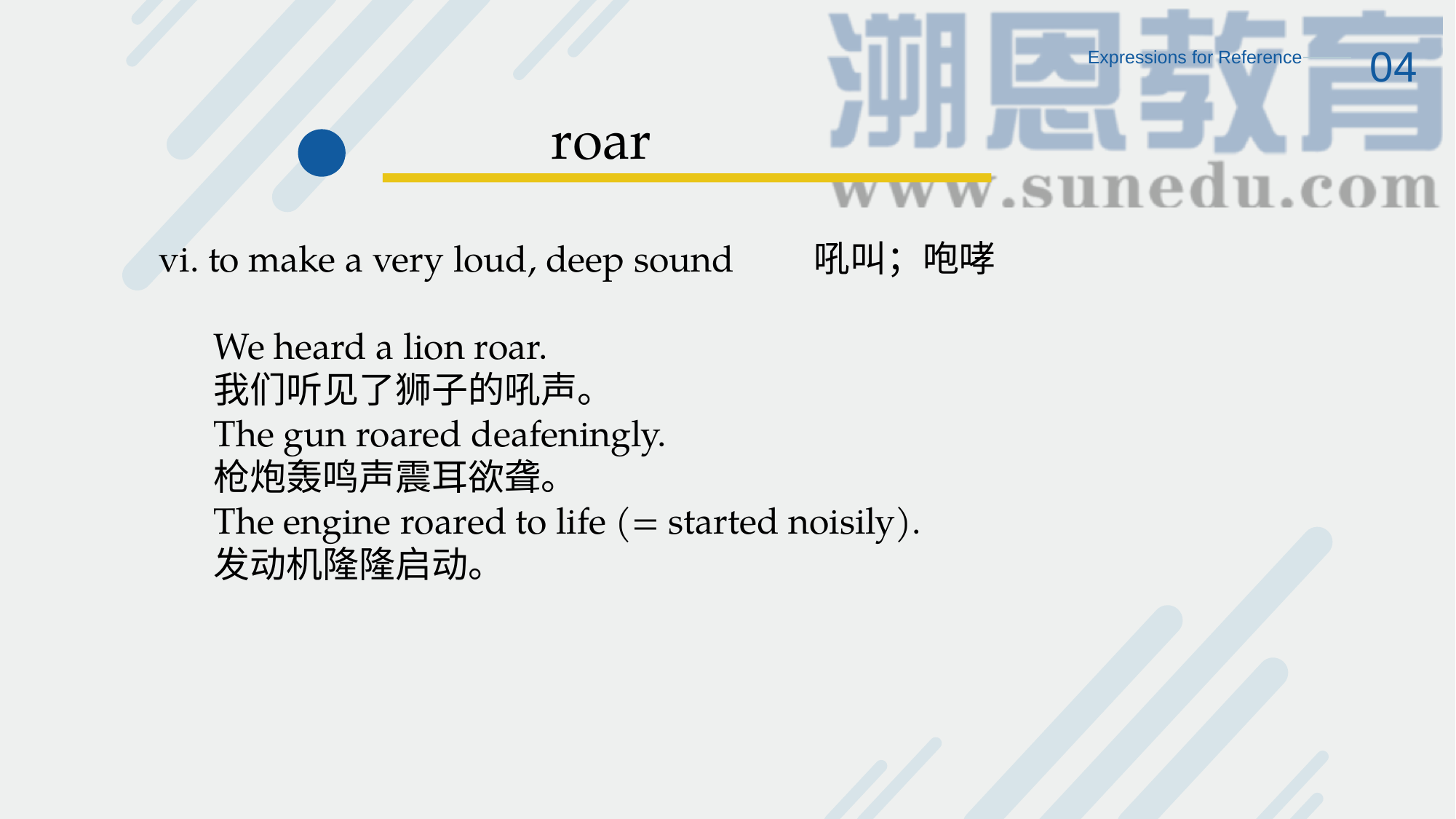

04
Expressions for Reference
roar

vi. to make a very loud, deep sound 	吼叫；咆哮

We heard a lion roar.
我们听见了狮子的吼声。
The gun roared deafeningly.
枪炮轰鸣声震耳欲聋。
The engine roared to life (= started noisily).
发动机隆隆启动。